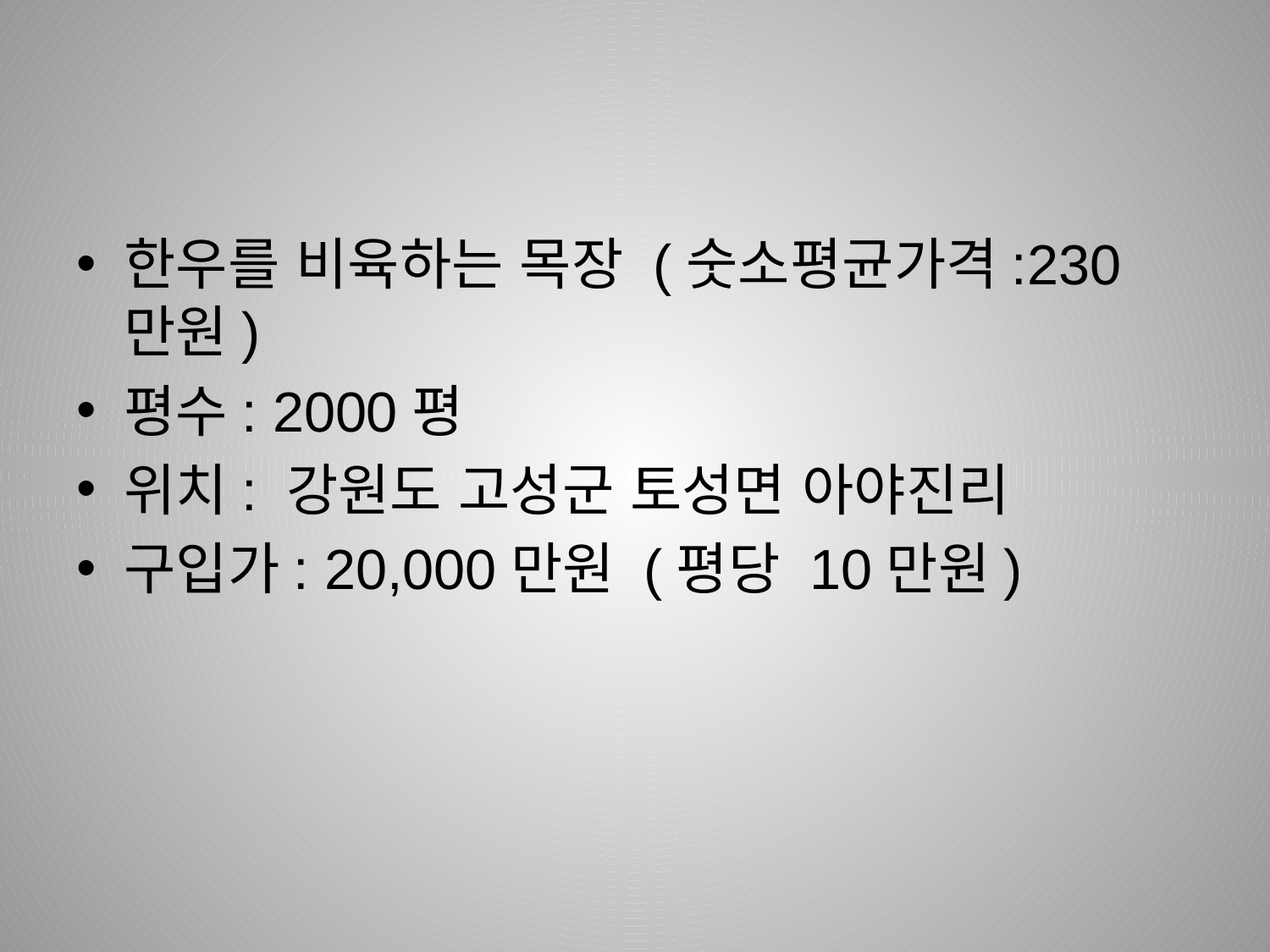

#
한우를 비육하는 목장 (숫소평균가격:230만원)
평수: 2000평
위치: 강원도 고성군 토성면 아야진리
구입가: 20,000만원 (평당 10만원)